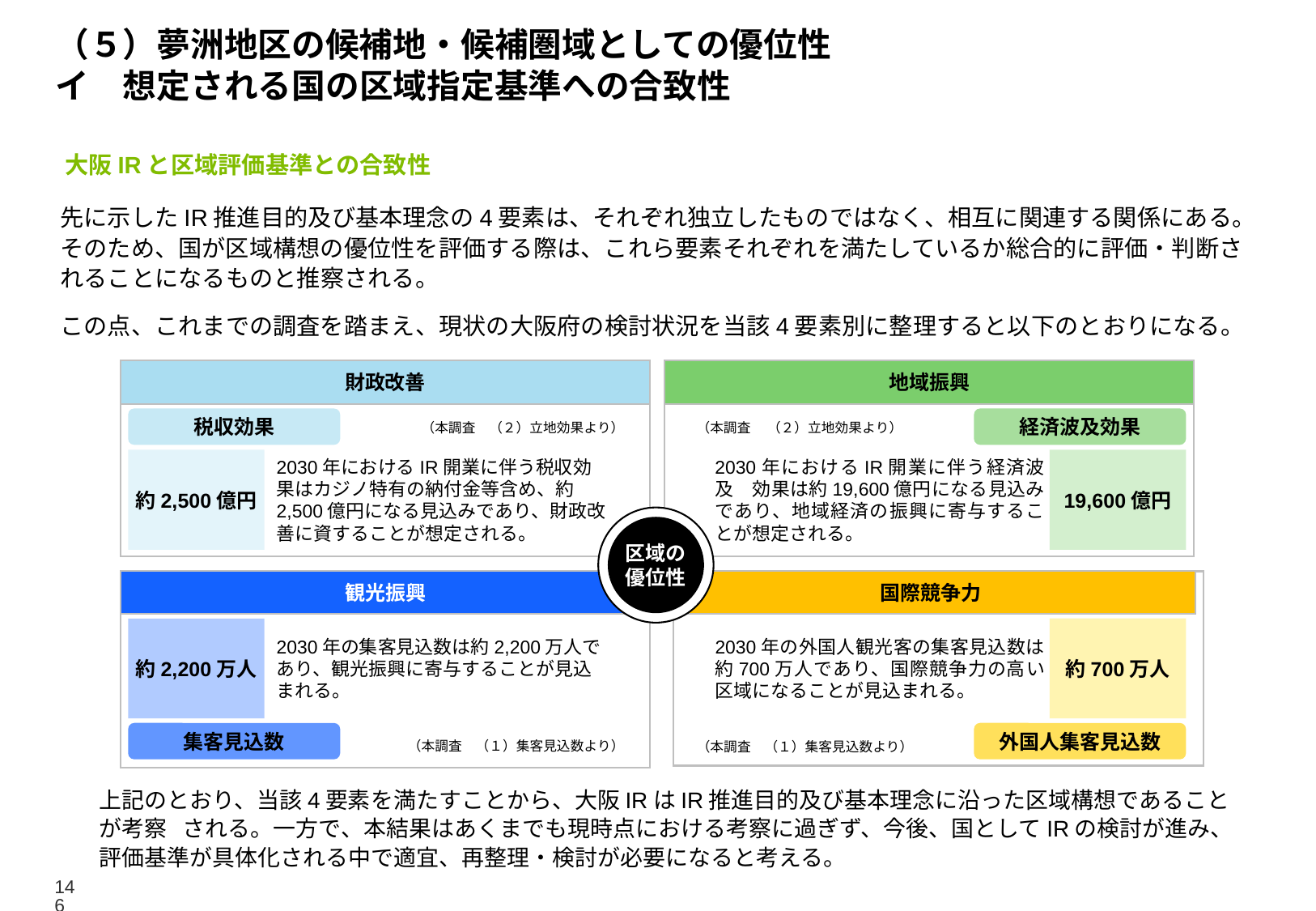

# （５）夢洲地区の候補地・候補圏域としての優位性 イ　想定される国の区域指定基準への合致性
大阪IRと区域評価基準との合致性
先に示したIR推進目的及び基本理念の4要素は、それぞれ独立したものではなく、相互に関連する関係にある。そのため、国が区域構想の優位性を評価する際は、これら要素それぞれを満たしているか総合的に評価・判断されることになるものと推察される。
この点、これまでの調査を踏まえ、現状の大阪府の検討状況を当該4要素別に整理すると以下のとおりになる。
財政改善
地域振興

税収効果
経済波及効果
（本調査　（２）立地効果より）
（本調査　 （２）立地効果より）
約2,500億円
2030年におけるIR開業に伴う税収効果はカジノ特有の納付金等含め、約2,500億円になる見込みであり、財政改善に資することが想定される。
2030年におけるIR開業に伴う経済波及　効果は約19,600億円になる見込みであり、地域経済の振興に寄与することが想定される。
19,600億円
Ｌｌ
区域の
優位性
観光振興
国際競争力

2030年の集客見込数は約2,200万人であり、観光振興に寄与することが見込まれる。
2030年の外国人観光客の集客見込数は約700万人であり、国際競争力の高い区域になることが見込まれる。
約700万人
約2,200万人
集客見込数
外国人集客見込数
（本調査　（１）集客見込数より）
（本調査　（１）集客見込数より）
上記のとおり、当該4要素を満たすことから、大阪IRはIR推進目的及び基本理念に沿った区域構想であることが考察   される。一方で、本結果はあくまでも現時点における考察に過ぎず、今後、国としてIRの検討が進み、評価基準が具体化される中で適宜、再整理・検討が必要になると考える。
146